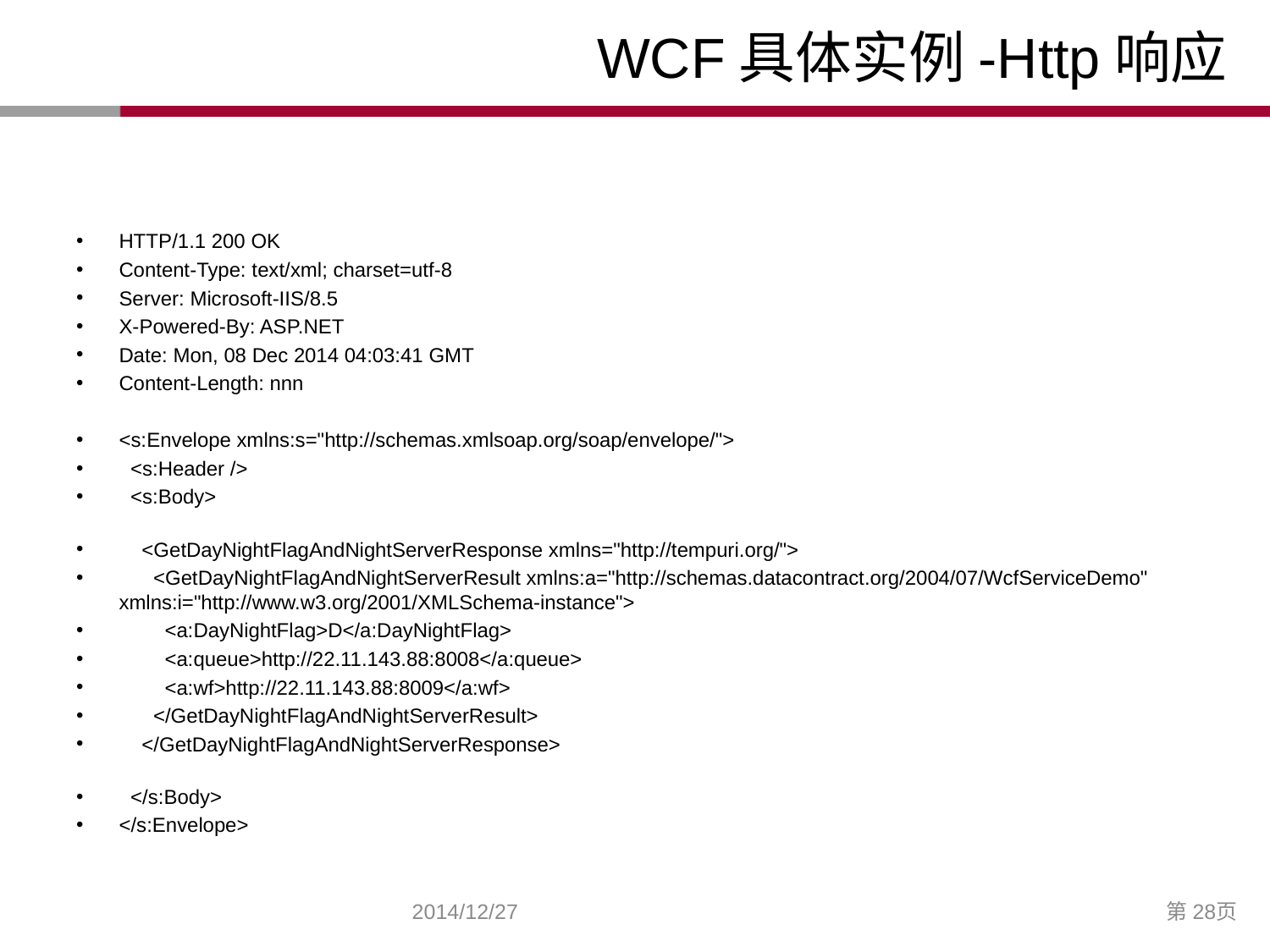

# WCF具体实例-Http响应
HTTP/1.1 200 OK
Content-Type: text/xml; charset=utf-8
Server: Microsoft-IIS/8.5
X-Powered-By: ASP.NET
Date: Mon, 08 Dec 2014 04:03:41 GMT
Content-Length: nnn

<s:Envelope xmlns:s="http://schemas.xmlsoap.org/soap/envelope/">
  <s:Header />
  <s:Body>
    <GetDayNightFlagAndNightServerResponse xmlns="http://tempuri.org/">
      <GetDayNightFlagAndNightServerResult xmlns:a="http://schemas.datacontract.org/2004/07/WcfServiceDemo" xmlns:i="http://www.w3.org/2001/XMLSchema-instance">
        <a:DayNightFlag>D</a:DayNightFlag>
        <a:queue>http://22.11.143.88:8008</a:queue>
        <a:wf>http://22.11.143.88:8009</a:wf>
      </GetDayNightFlagAndNightServerResult>
    </GetDayNightFlagAndNightServerResponse>
  </s:Body>
</s:Envelope>
2014/12/27
第28页